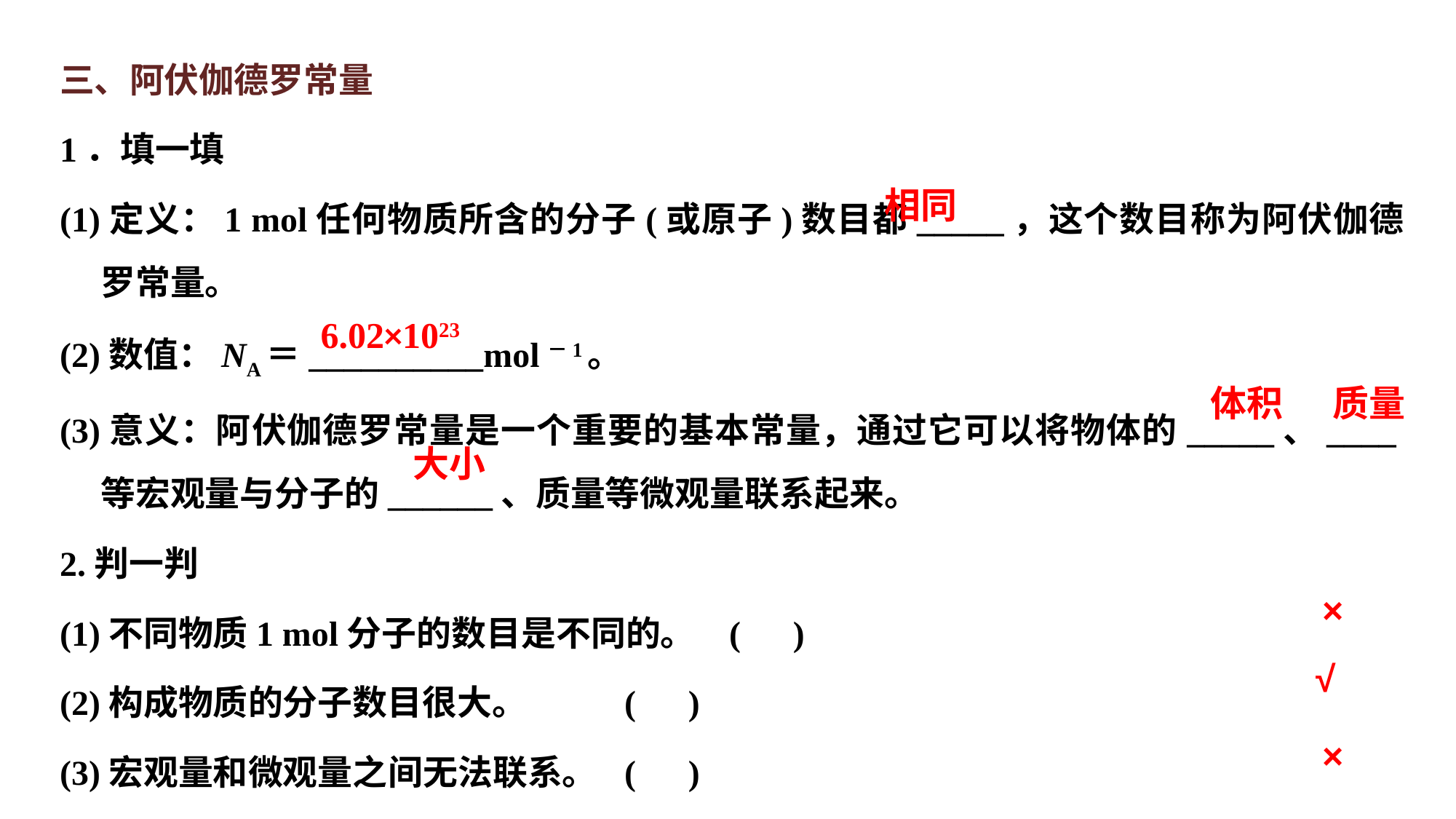

三、阿伏伽德罗常量
1．填一填
(1)定义：1 mol任何物质所含的分子(或原子)数目都_____，这个数目称为阿伏伽德罗常量。
(2)数值：NA＝__________mol－1。
(3)意义：阿伏伽德罗常量是一个重要的基本常量，通过它可以将物体的_____、____等宏观量与分子的______、质量等微观量联系起来。
2.判一判
(1)不同物质1 mol分子的数目是不同的。		(      )
(2)构成物质的分子数目很大。		(      )
(3)宏观量和微观量之间无法联系。		(      )
相同
6.02×1023
体积
质量
大小
×
√
×